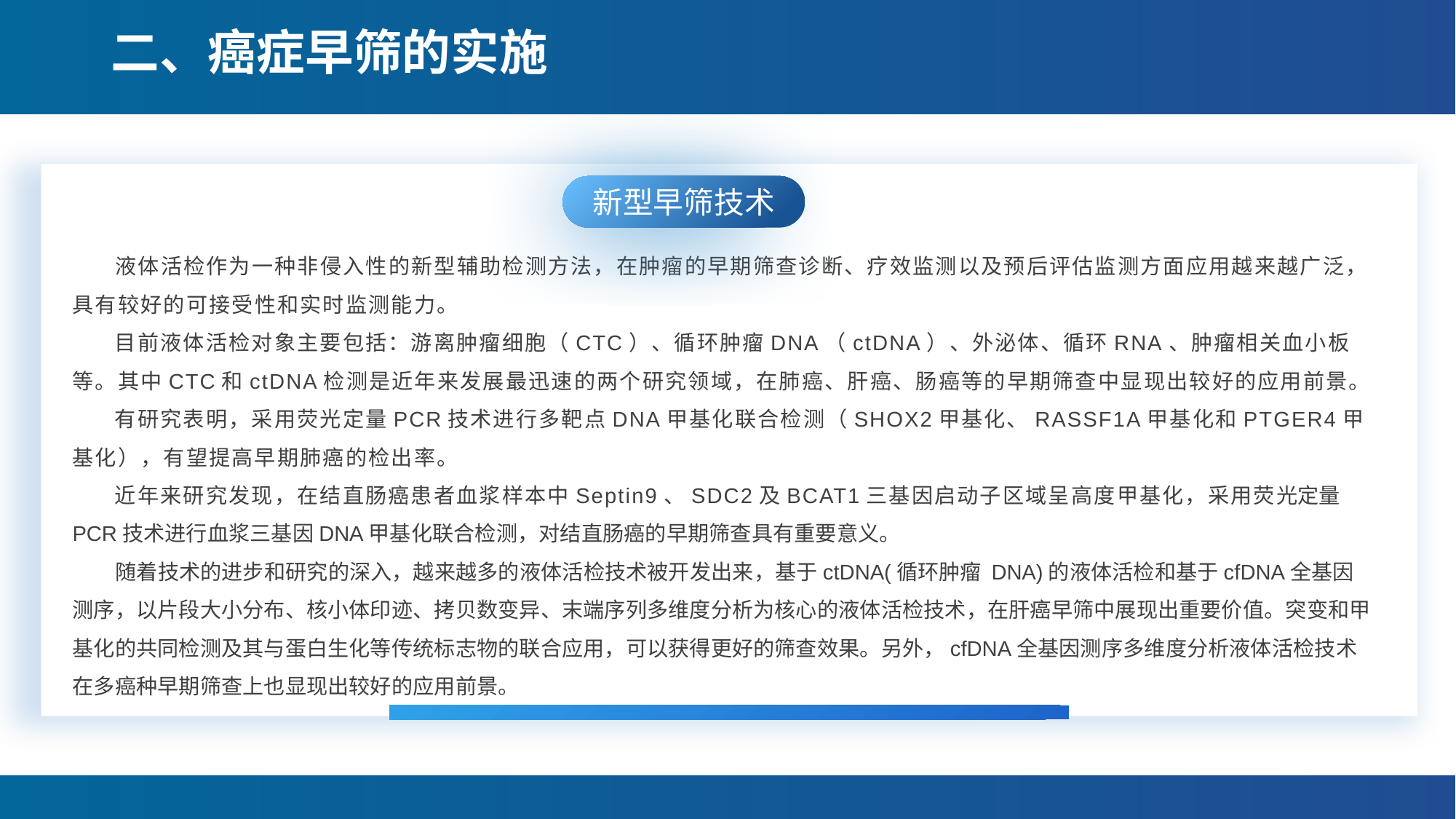

# 二、癌症早筛的实施

新型早筛技术
        液体活检作为一种非侵入性的新型辅助检测方法，在肿瘤的早期筛查诊断、疗效监测以及预后评估监测方面应用越来越广泛，具有较好的可接受性和实时监测能力。
      目前液体活检对象主要包括：游离肿瘤细胞（CTC）、循环肿瘤DNA（ctDNA）、外泌体、循环RNA、肿瘤相关血小板等。其中CTC和ctDNA检测是近年来发展最迅速的两个研究领域，在肺癌、肝癌、肠癌等的早期筛查中显现出较好的应用前景。
      有研究表明，采用荧光定量PCR技术进行多靶点DNA甲基化联合检测（SHOX2甲基化、RASSF1A甲基化和PTGER4甲基化），有望提高早期肺癌的检出率。
      近年来研究发现，在结直肠癌患者血浆样本中Septin9、SDC2及BCAT1三基因启动子区域呈高度甲基化，采用荧光定量PCR技术进行血浆三基因DNA甲基化联合检测，对结直肠癌的早期筛查具有重要意义。
        随着技术的进步和研究的深入，越来越多的液体活检技术被开发出来，基于ctDNA(循环肿瘤 DNA)的液体活检和基于cfDNA全基因测序，以片段大小分布、核小体印迹、拷贝数变异、末端序列多维度分析为核心的液体活检技术，在肝癌早筛中展现出重要价值。突变和甲基化的共同检测及其与蛋白生化等传统标志物的联合应用，可以获得更好的筛查效果。另外，cfDNA全基因测序多维度分析液体活检技术在多癌种早期筛查上也显现出较好的应用前景。